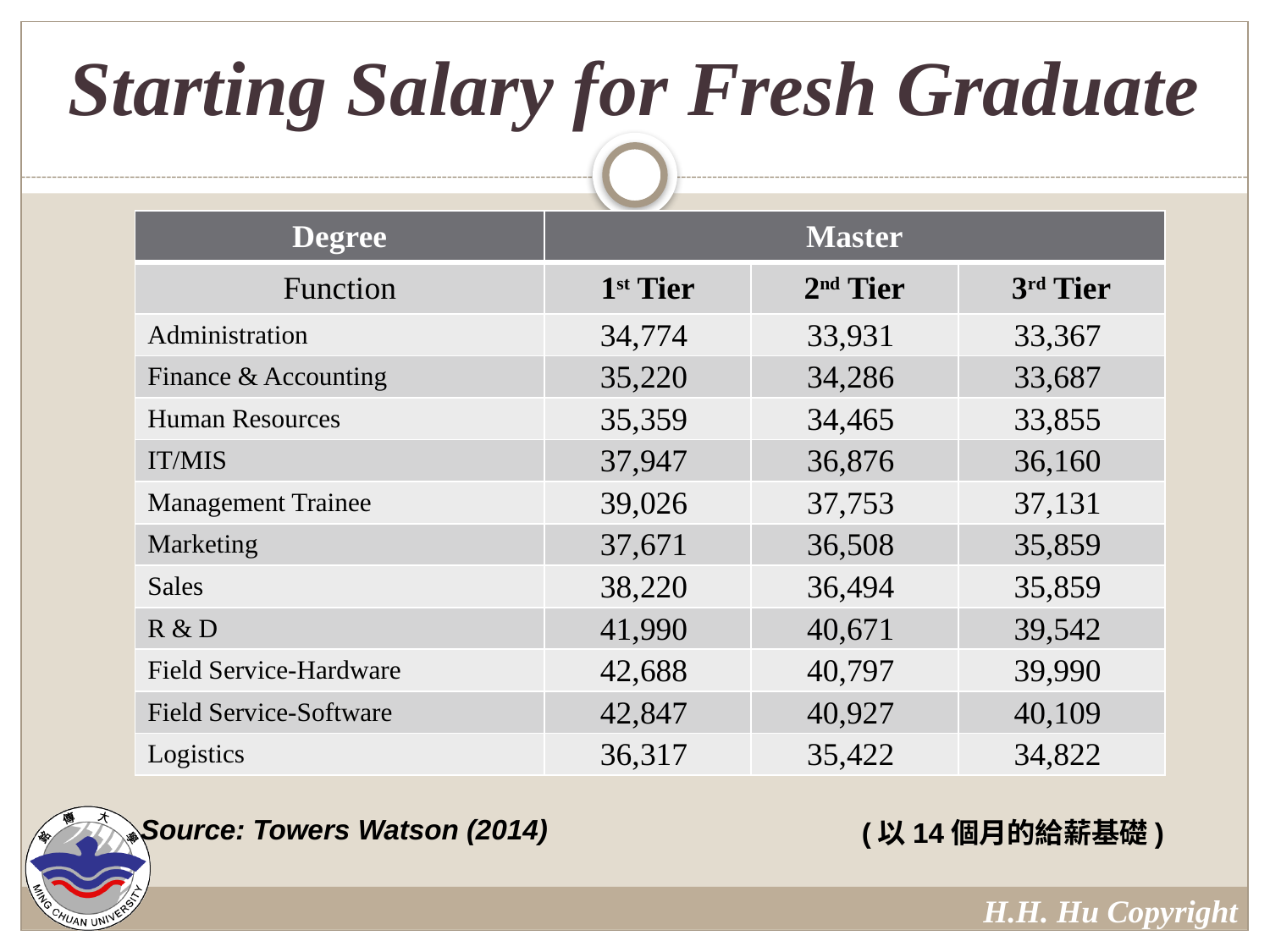

# Starting Salary for Fresh Graduate
| Degree | Master |  |  |
| --- | --- | --- | --- |
| Function | 1st Tier | 2nd Tier | 3rd Tier |
| Administration | 34,774 | 33,931 | 33,367 |
| Finance & Accounting | 35,220 | 34,286 | 33,687 |
| Human Resources | 35,359 | 34,465 | 33,855 |
| IT/MIS | 37,947 | 36,876 | 36,160 |
| Management Trainee | 39,026 | 37,753 | 37,131 |
| Marketing | 37,671 | 36,508 | 35,859 |
| Sales | 38,220 | 36,494 | 35,859 |
| R & D | 41,990 | 40,671 | 39,542 |
| Field Service-Hardware | 42,688 | 40,797 | 39,990 |
| Field Service-Software | 42,847 | 40,927 | 40,109 |
| Logistics | 36,317 | 35,422 | 34,822 |
Source: Towers Watson (2014)
(以14個月的給薪基礎)